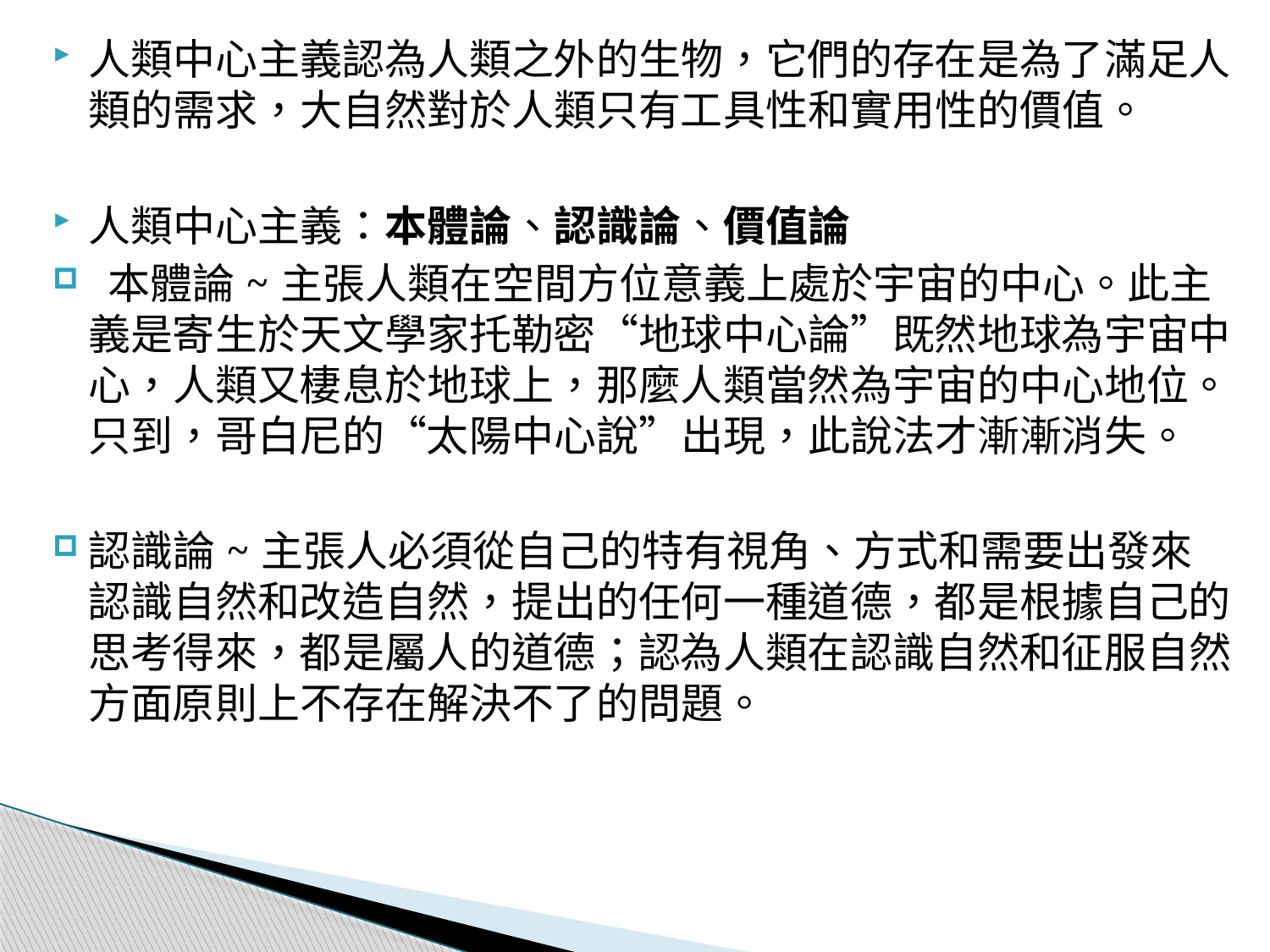

人類中心主義認為人類之外的生物，它們的存在是為了滿足人類的需求，大自然對於人類只有工具性和實用性的價值。

人類中心主義：本體論、認識論、價值論
 本體論~主張人類在空間方位意義上處於宇宙的中心。此主義是寄生於天文學家托勒密“地球中心論”既然地球為宇宙中心，人類又棲息於地球上，那麼人類當然為宇宙的中心地位。只到，哥白尼的“太陽中心說”出現，此說法才漸漸消失。

認識論~主張人必須從自己的特有視角、方式和需要出發來認識自然和改造自然，提出的任何一種道德，都是根據自己的思考得來，都是屬人的道德；認為人類在認識自然和征服自然方面原則上不存在解決不了的問題。